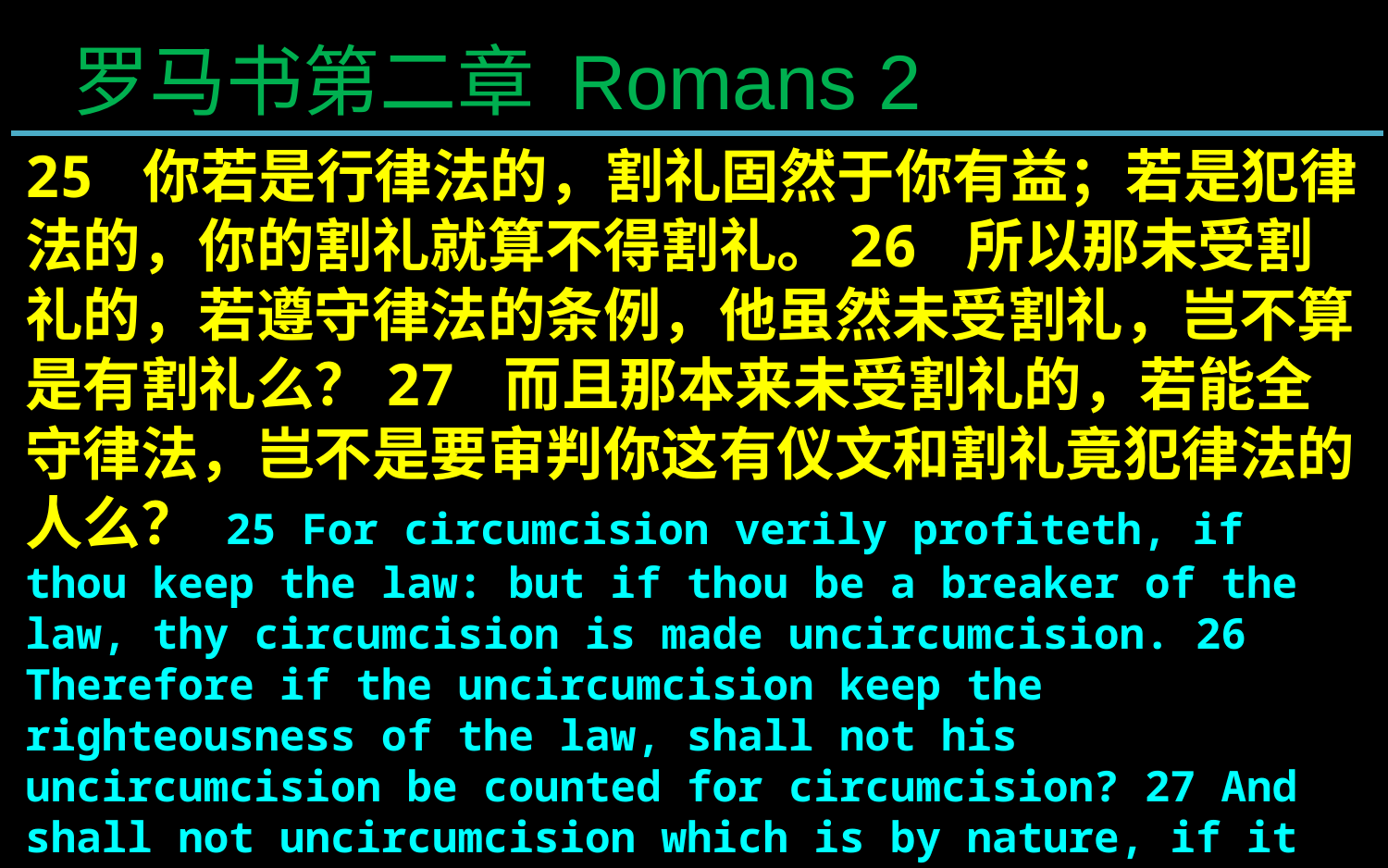

罗马书第二章 Romans 2
25 你若是行律法的，割礼固然于你有益；若是犯律法的，你的割礼就算不得割礼。26 所以那未受割礼的，若遵守律法的条例，他虽然未受割礼，岂不算是有割礼么？27 而且那本来未受割礼的，若能全守律法，岂不是要审判你这有仪文和割礼竟犯律法的人么？ 25 For circumcision verily profiteth, if thou keep the law: but if thou be a breaker of the law, thy circumcision is made uncircumcision. 26 Therefore if the uncircumcision keep the righteousness of the law, shall not his uncircumcision be counted for circumcision? 27 And shall not uncircumcision which is by nature, if it fulfil the law, judge thee, who by the letter and circumcision dost transgress the law?